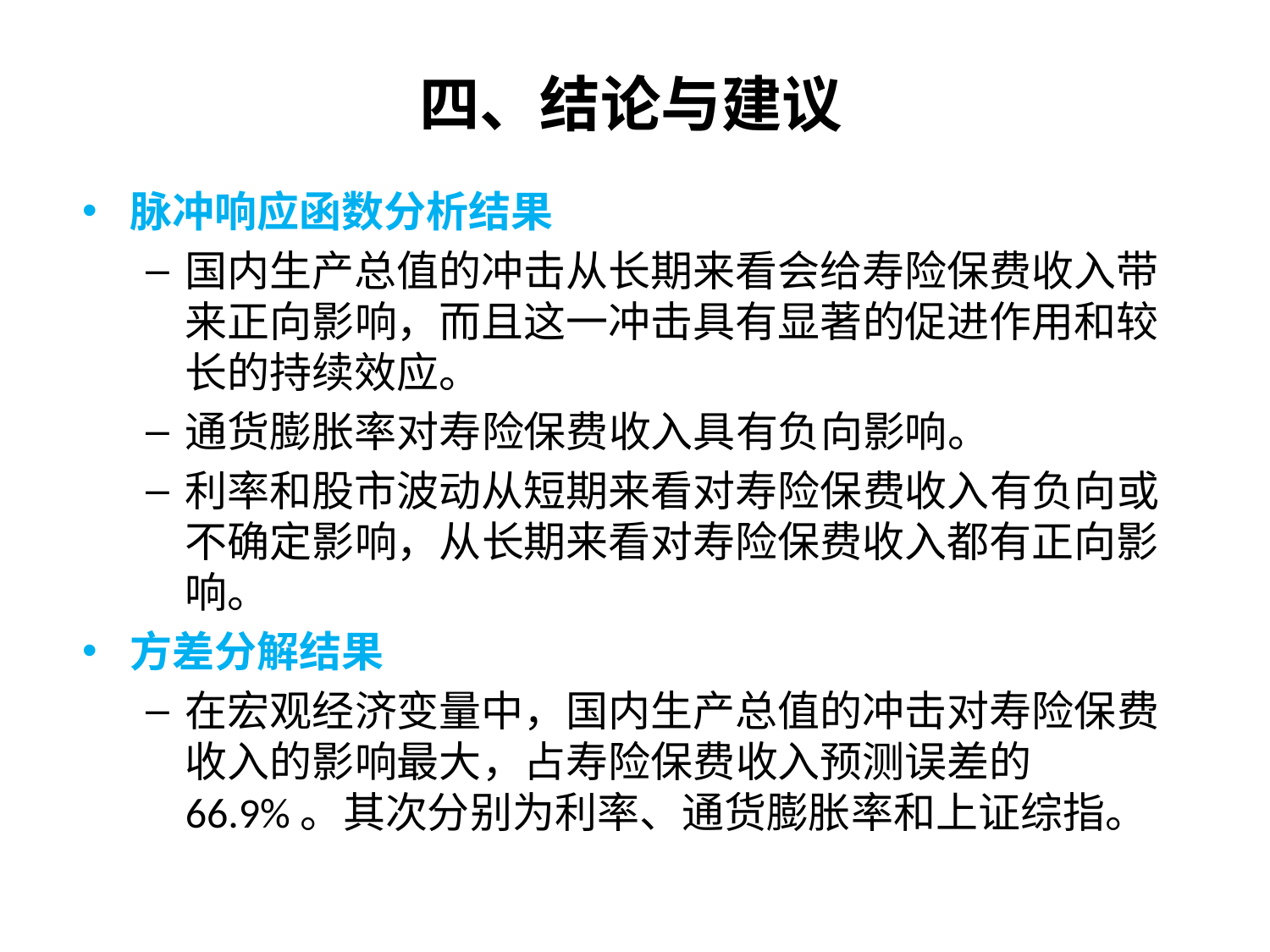

# 四、结论与建议
脉冲响应函数分析结果
国内生产总值的冲击从长期来看会给寿险保费收入带来正向影响，而且这一冲击具有显著的促进作用和较长的持续效应。
通货膨胀率对寿险保费收入具有负向影响。
利率和股市波动从短期来看对寿险保费收入有负向或不确定影响，从长期来看对寿险保费收入都有正向影响。
方差分解结果
在宏观经济变量中，国内生产总值的冲击对寿险保费收入的影响最大，占寿险保费收入预测误差的66.9%。其次分别为利率、通货膨胀率和上证综指。